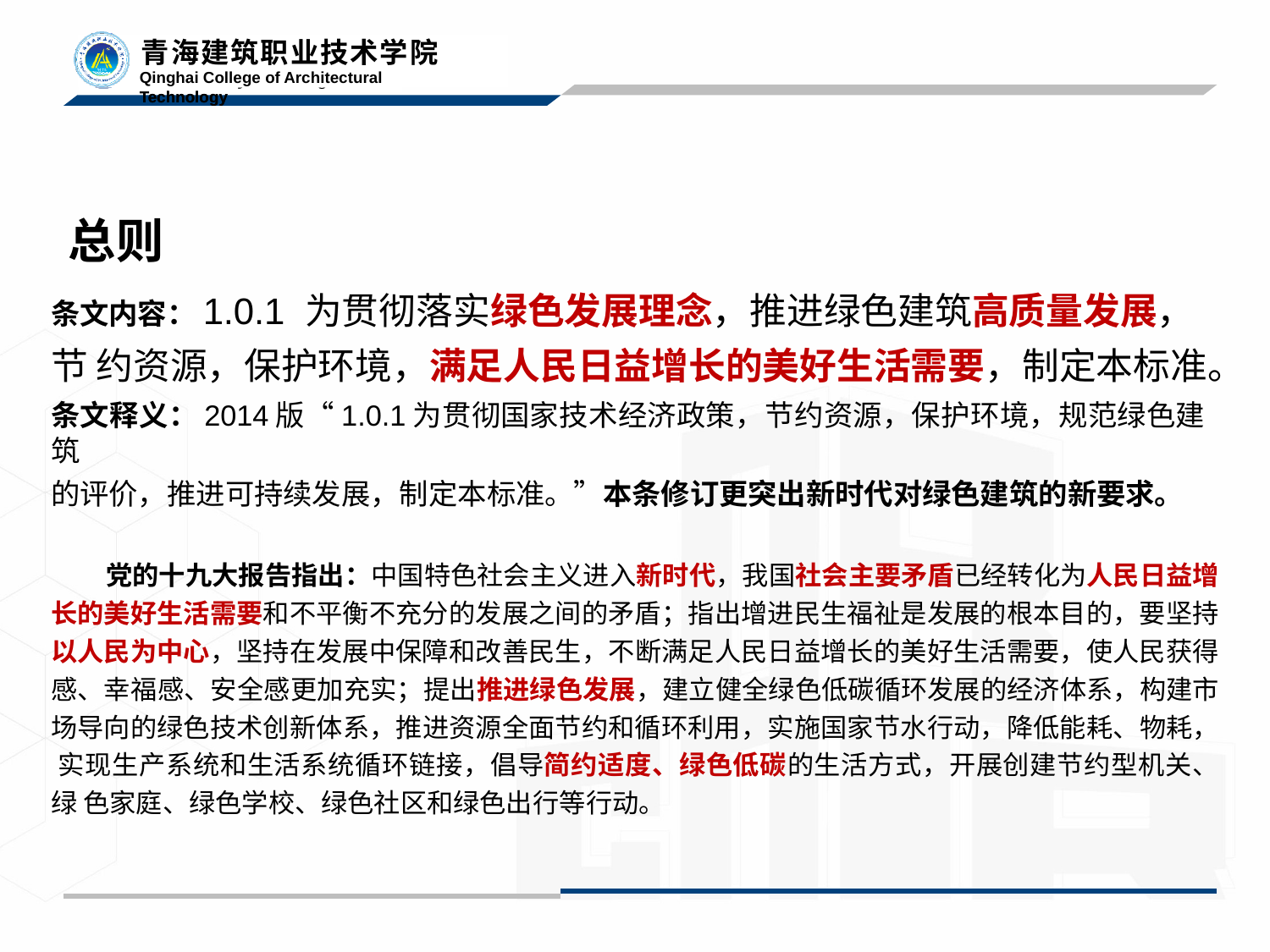

总则
# 条文内容：1.0.1 为贯彻落实绿色发展理念，推进绿色建筑高质量发展，节 约资源，保护环境，满足人民日益增长的美好生活需要，制定本标准。
条文释义：2014版“1.0.1为贯彻国家技术经济政策，节约资源，保护环境，规范绿色建筑
的评价，推进可持续发展，制定本标准。”本条修订更突出新时代对绿色建筑的新要求。

党的十九大报告指出：中国特色社会主义进入新时代，我国社会主要矛盾已经转化为人民日益增 长的美好生活需要和不平衡不充分的发展之间的矛盾；指出增进民生福祉是发展的根本目的，要坚持 以人民为中心，坚持在发展中保障和改善民生，不断满足人民日益增长的美好生活需要，使人民获得 感、幸福感、安全感更加充实；提出推进绿色发展，建立健全绿色低碳循环发展的经济体系，构建市 场导向的绿色技术创新体系，推进资源全面节约和循环利用，实施国家节水行动，降低能耗、物耗，  实现生产系统和生活系统循环链接，倡导简约适度、绿色低碳的生活方式，开展创建节约型机关、绿 色家庭、绿色学校、绿色社区和绿色出行等行动。